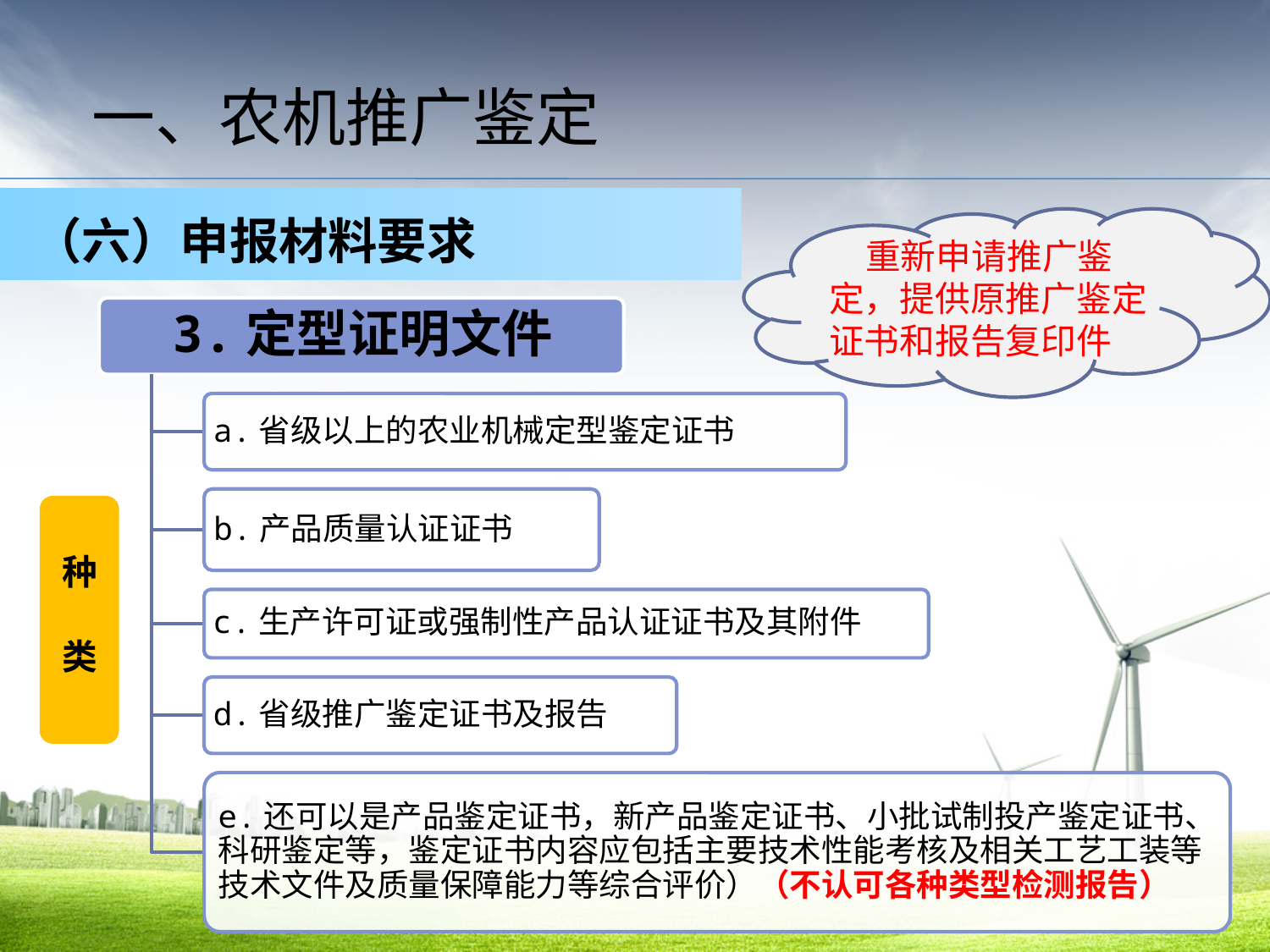

一、农机推广鉴定

（六）申报材料要求
    重新申请推广鉴定，提供原推广鉴定证书和报告复印件
3.定型证明文件
a.省级以上的农业机械定型鉴定证书
b.产品质量认证证书
c.生产许可证或强制性产品认证证书及其附件
d.省级推广鉴定证书及报告
e.还可以是产品鉴定证书，新产品鉴定证书、小批试制投产鉴定证书、科研鉴定等，鉴定证书内容应包括主要技术性能考核及相关工艺工装等技术文件及质量保障能力等综合评价）（不认可各种类型检测报告）

种

类